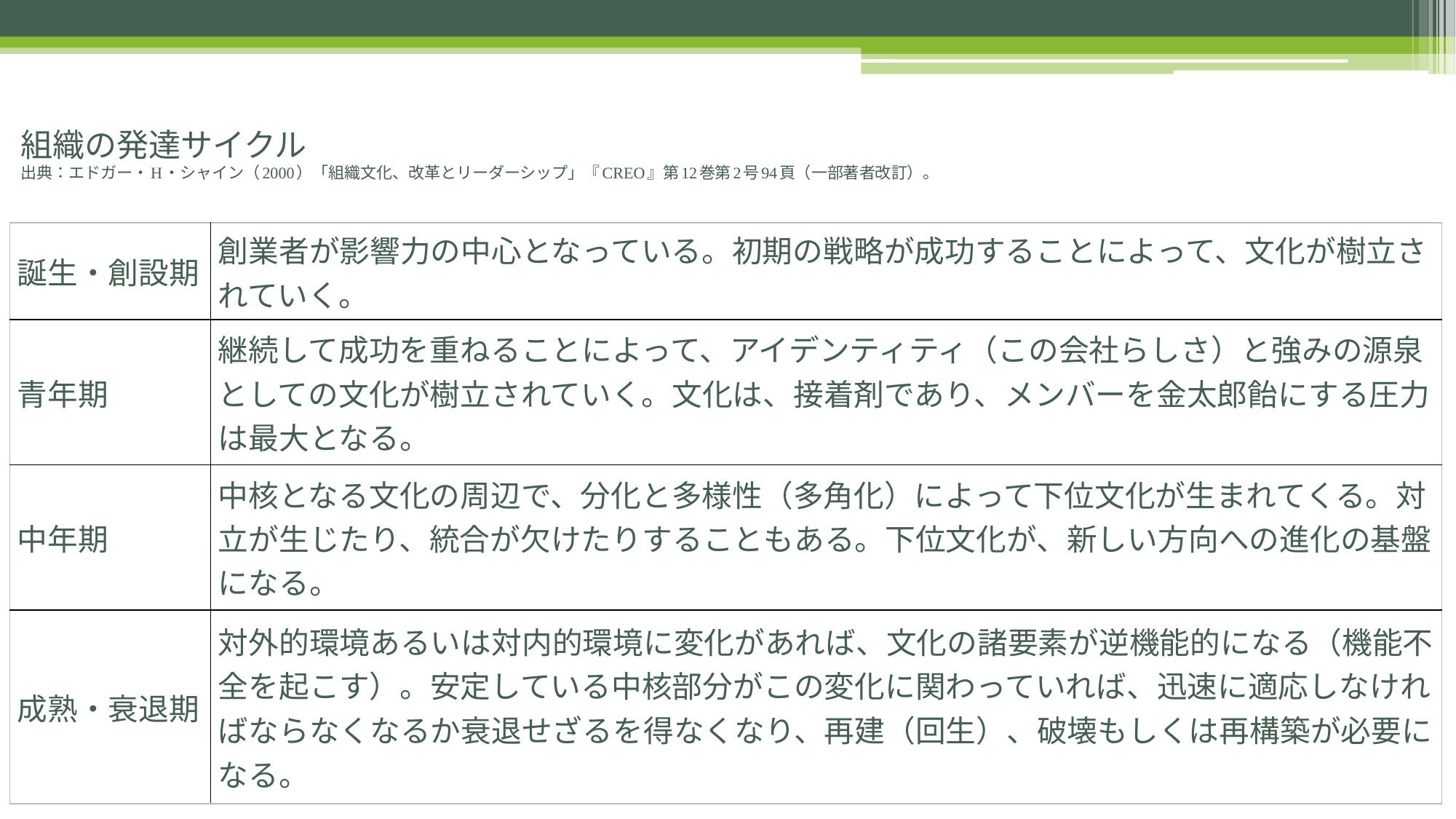

# 組織の発達サイクル 出典：エドガー・H・シャイン（2000）「組織文化、改革とリーダーシップ」『CREO』第12巻第2号94頁（一部著者改訂）。
| 誕生・創設期 | 創業者が影響力の中心となっている。初期の戦略が成功することによって、文化が樹立されていく。 |
| --- | --- |
| 青年期 | 継続して成功を重ねることによって、アイデンティティ（この会社らしさ）と強みの源泉としての文化が樹立されていく。文化は、接着剤であり、メンバーを金太郎飴にする圧力は最大となる。 |
| 中年期 | 中核となる文化の周辺で、分化と多様性（多角化）によって下位文化が生まれてくる。対立が生じたり、統合が欠けたりすることもある。下位文化が、新しい方向への進化の基盤になる。 |
| 成熟・衰退期 | 対外的環境あるいは対内的環境に変化があれば、文化の諸要素が逆機能的になる（機能不全を起こす）。安定している中核部分がこの変化に関わっていれば、迅速に適応しなければならなくなるか衰退せざるを得なくなり、再建（回生）、破壊もしくは再構築が必要になる。 |